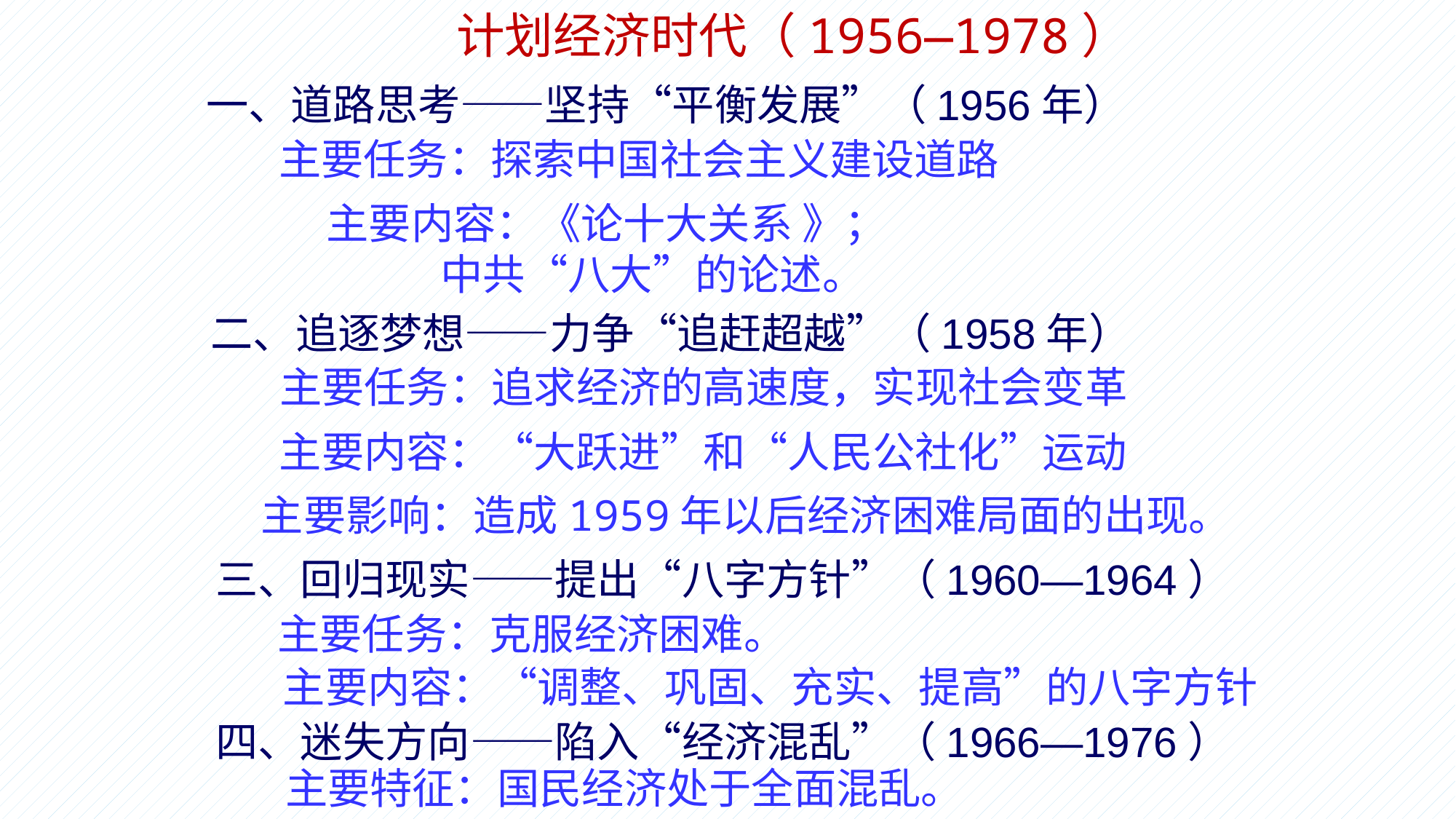

计划经济时代（1956—1978）
一、道路思考——坚持“平衡发展”（1956年）
主要任务：探索中国社会主义建设道路
主要内容：《论十大关系 》；
           中共“八大”的论述。
二、追逐梦想——力争“追赶超越”（1958年）
主要任务：追求经济的高速度，实现社会变革
主要内容：“大跃进”和“人民公社化”运动
主要影响：造成1959年以后经济困难局面的出现。
三、回归现实——提出“八字方针”（1960—1964）
主要任务：克服经济困难。
主要内容：“调整、巩固、充实、提高”的八字方针
四、迷失方向——陷入“经济混乱”（1966—1976）
主要特征：国民经济处于全面混乱。